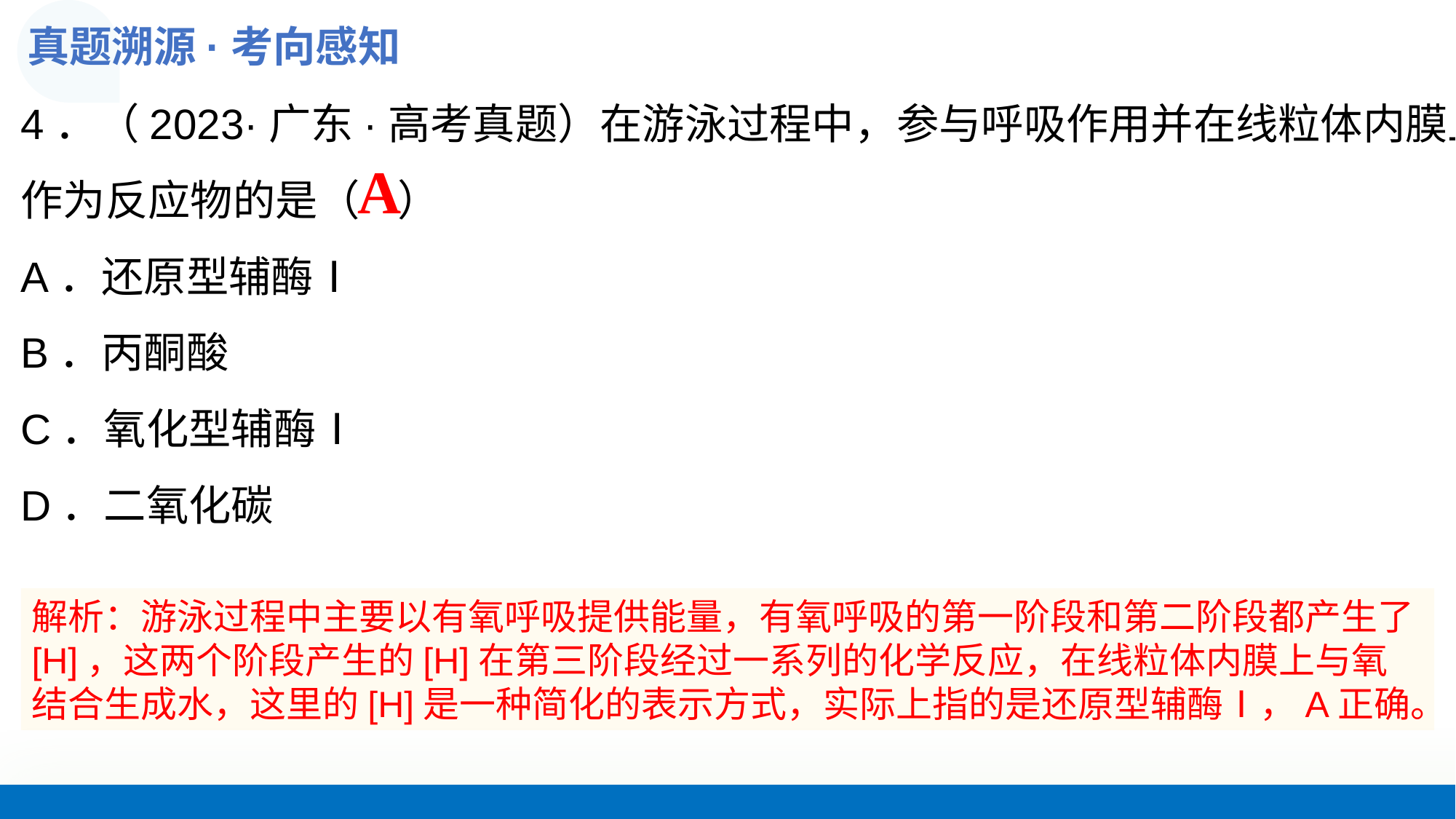

真题溯源·考向感知
4．（2023·广东·高考真题）在游泳过程中，参与呼吸作用并在线粒体内膜上
作为反应物的是（    ）
A．还原型辅酶Ⅰ
B．丙酮酸
C．氧化型辅酶Ⅰ
D．二氧化碳
A
解析：游泳过程中主要以有氧呼吸提供能量，有氧呼吸的第一阶段和第二阶段都产生了[H]，这两个阶段产生的[H]在第三阶段经过一系列的化学反应，在线粒体内膜上与氧结合生成水，这里的[H]是一种简化的表示方式，实际上指的是还原型辅酶Ⅰ，A正确。